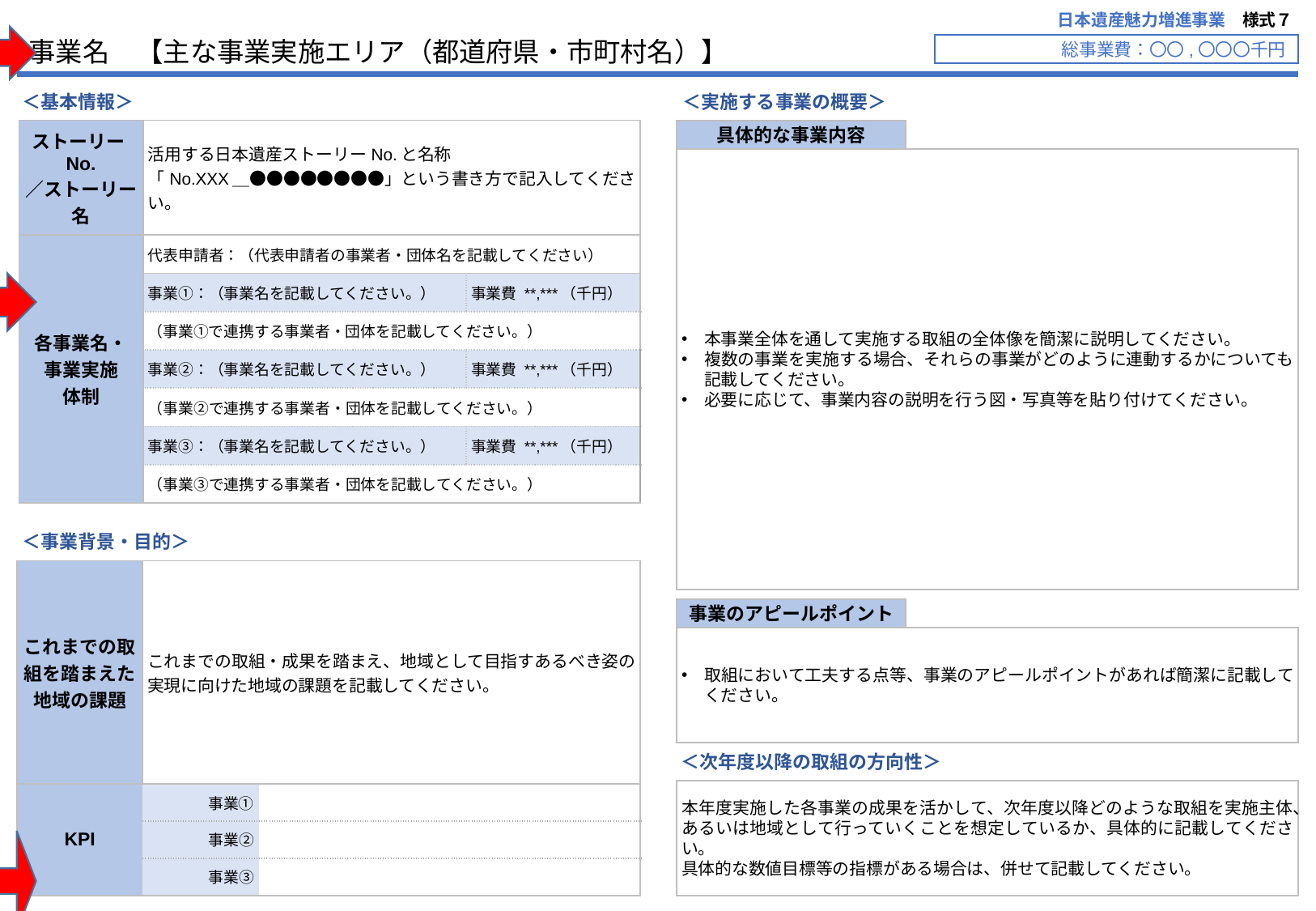

全体を通してフォントサイズは適宜
変更していただいて構いません。
※このオブジェクトは消して提出してください
様式３－Ⅰで記載した事業名を記載し、
事業の主なエリアを都道府県・市町村名と共に気刺してください。
※このオブジェクトは消して提出してください
日本遺産魅力増進事業　様式７
事業名　【主な事業実施エリア（都道府県・市町村名）】
総事業費：〇〇,〇〇〇千円
＜基本情報＞
＜実施する事業の概要＞
| ストーリーNo. ／ストーリー名 | 活用する日本遺産ストーリーNo.と名称 「No.XXX＿●●●●●●●●」という書き方で記入してください。 |  |
| --- | --- | --- |
| 各事業名・ 事業実施 体制 | 代表申請者：（代表申請者の事業者・団体名を記載してください） |  |
|  | 事業①：（事業名を記載してください。） | 事業費 \*\*,\*\*\*（千円） |
|  | （事業➀で連携する事業者・団体を記載してください。） |  |
|  | 事業②：（事業名を記載してください。） | 事業費 \*\*,\*\*\*（千円） |
|  | （事業②で連携する事業者・団体を記載してください。） |  |
|  | 事業③：（事業名を記載してください。） | 事業費 \*\*,\*\*\*（千円） |
|  | （事業③で連携する事業者・団体を記載してください。） |  |
具体的な事業内容
本事業全体を通して実施する取組の全体像を簡潔に説明してください。
複数の事業を実施する場合、それらの事業がどのように連動するかについても記載してください。
必要に応じて、事業内容の説明を行う図・写真等を貼り付けてください。
申請する事業が１つ、もしくは２つの場合、使わない行については削除していただいて構いません。
他の項目についても同様です。
※このオブジェクトは消して提出してください
＜事業背景・目的＞
| これまでの取組を踏まえた 地域の課題 | これまでの取組・成果を踏まえ、地域として目指すあるべき姿の実現に向けた地域の課題を記載してください。 |  |
| --- | --- | --- |
| KPI | 事業➀ |  |
|  | 事業② |  |
|  | 事業③ |  |
事業のアピールポイント
取組において工夫する点等、事業のアピールポイントがあれば簡潔に記載してください。
＜次年度以降の取組の方向性＞
KPIとその取得方法を具体的に記載してください。KPIとは、事業目標を達成するために実行すべきプロセスが、適切に実施されているかを数値化して評価するものです。
（例）
[KPI]ガイド育成研修の参加者の平均満足度：●以上
[取得方法]：アンケート
※このオブジェクトは消して提出してください
本年度実施した各事業の成果を活かして、次年度以降どのような取組を実施主体、あるいは地域として行っていくことを想定しているか、具体的に記載してください。
具体的な数値目標等の指標がある場合は、併せて記載してください。